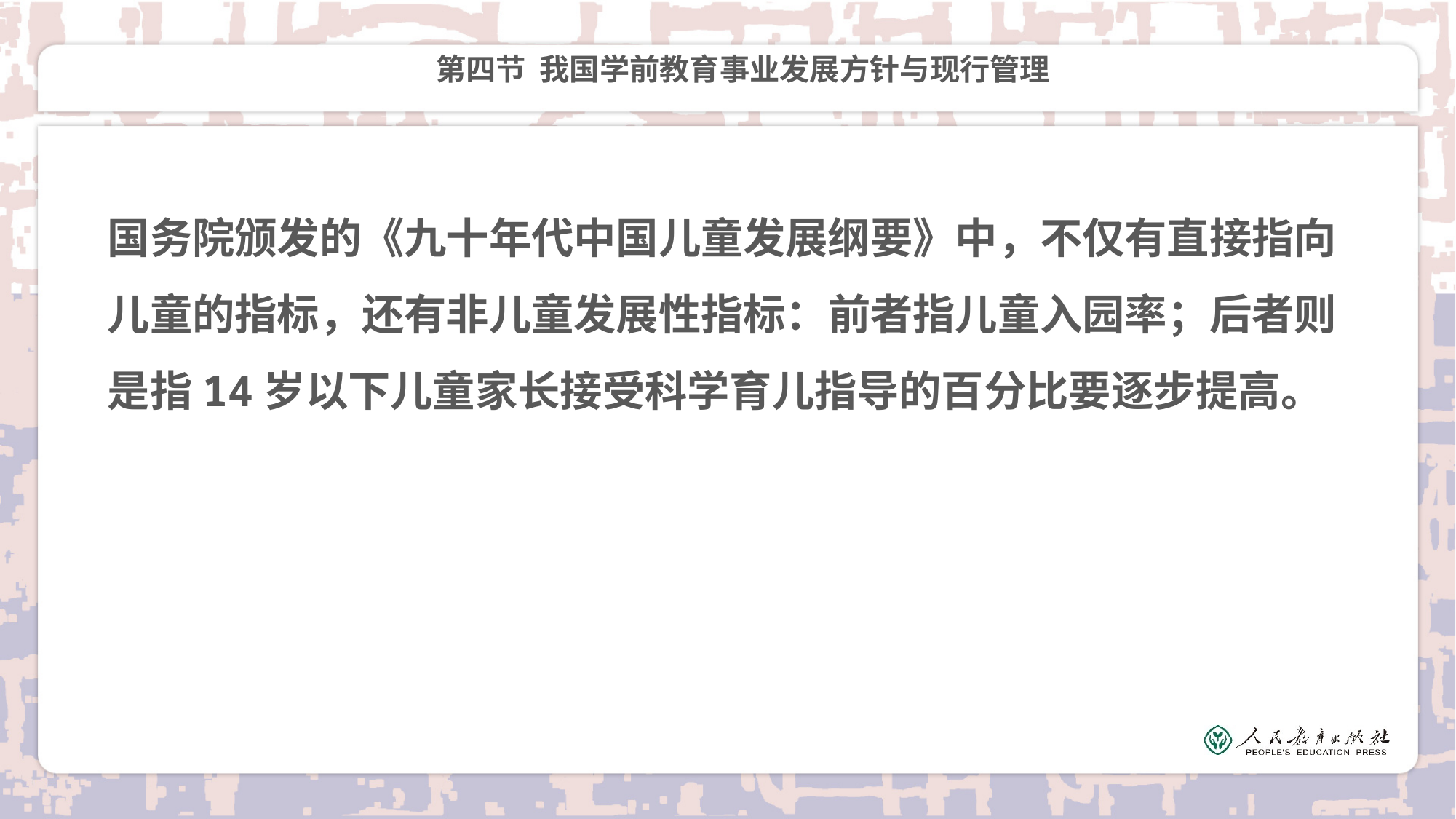

# 第四节  我国学前教育事业发展方针与现行管理
国务院颁发的《九十年代中国儿童发展纲要》中，不仅有直接指向儿童的指标，还有非儿童发展性指标：前者指儿童入园率；后者则是指14岁以下儿童家长接受科学育儿指导的百分比要逐步提高。